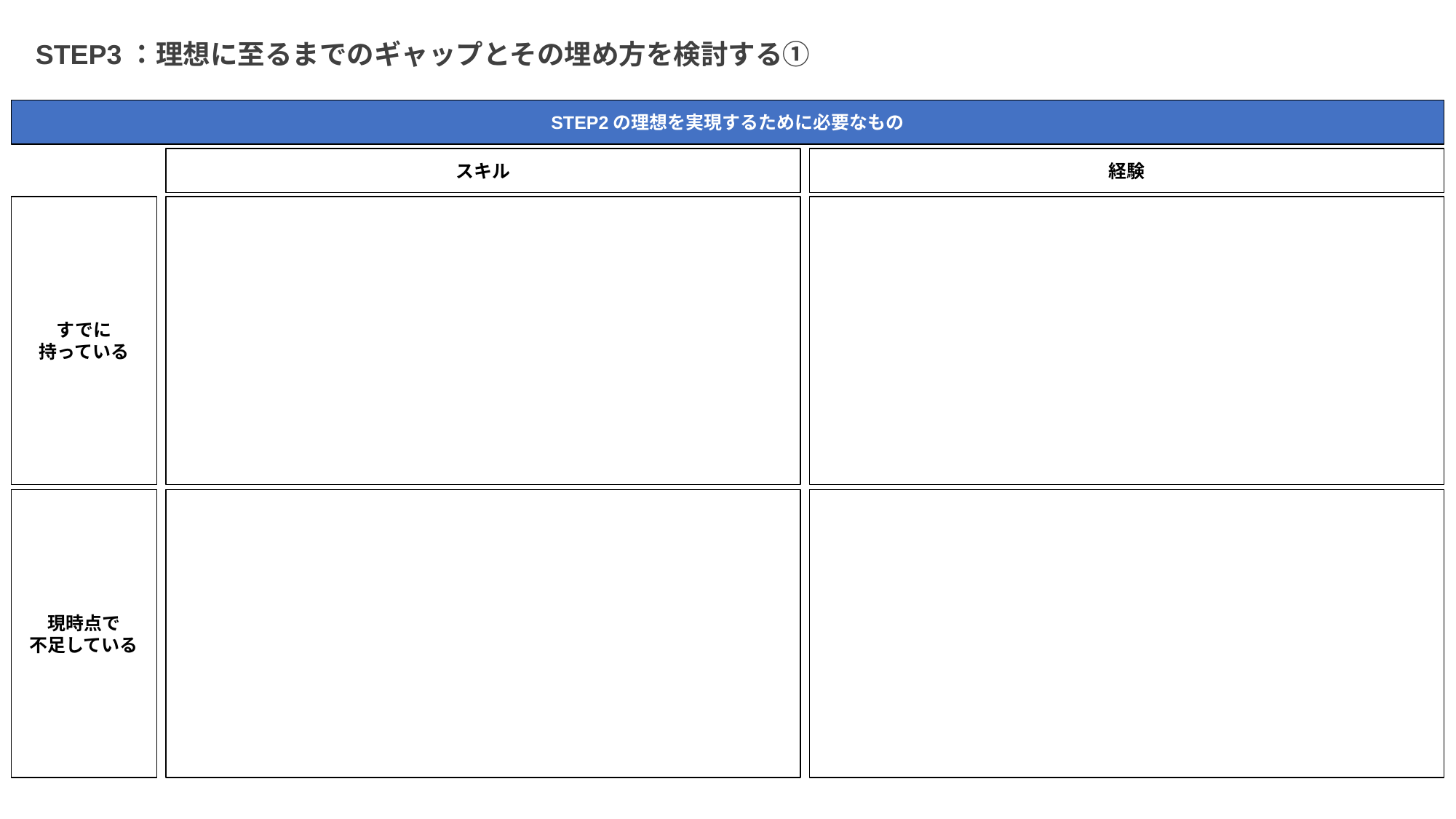

STEP3：理想に至るまでのギャップとその埋め方を検討する①
STEP2の理想を実現するために必要なもの
スキル
経験
すでに
持っている

現時点で
不足している